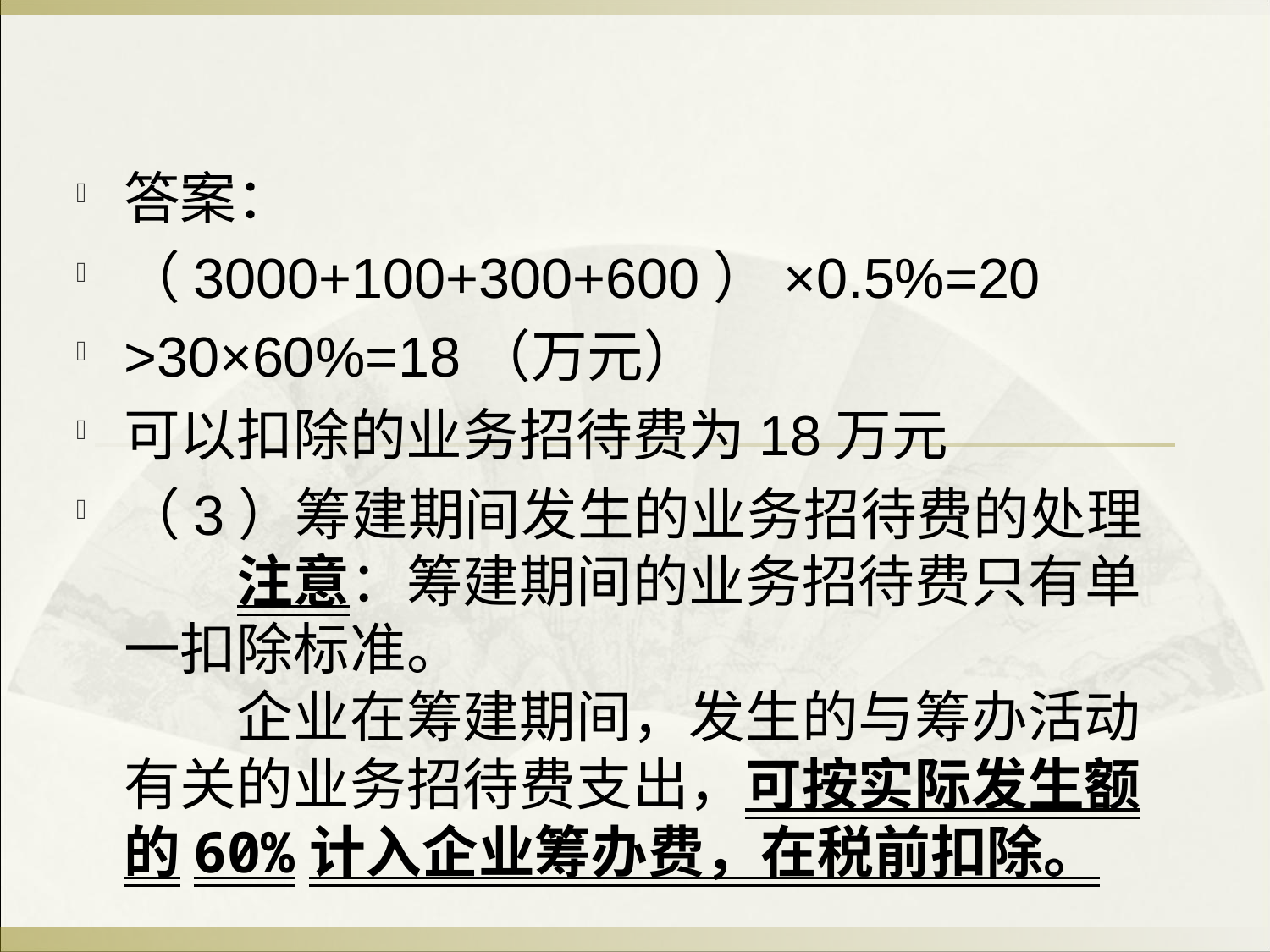

答案：
（3000+100+300+600）×0.5%=20
>30×60%=18（万元）
可以扣除的业务招待费为18万元
（3）筹建期间发生的业务招待费的处理
　　注意：筹建期间的业务招待费只有单一扣除标准。
　　企业在筹建期间，发生的与筹办活动有关的业务招待费支出，可按实际发生额的60%计入企业筹办费，在税前扣除。